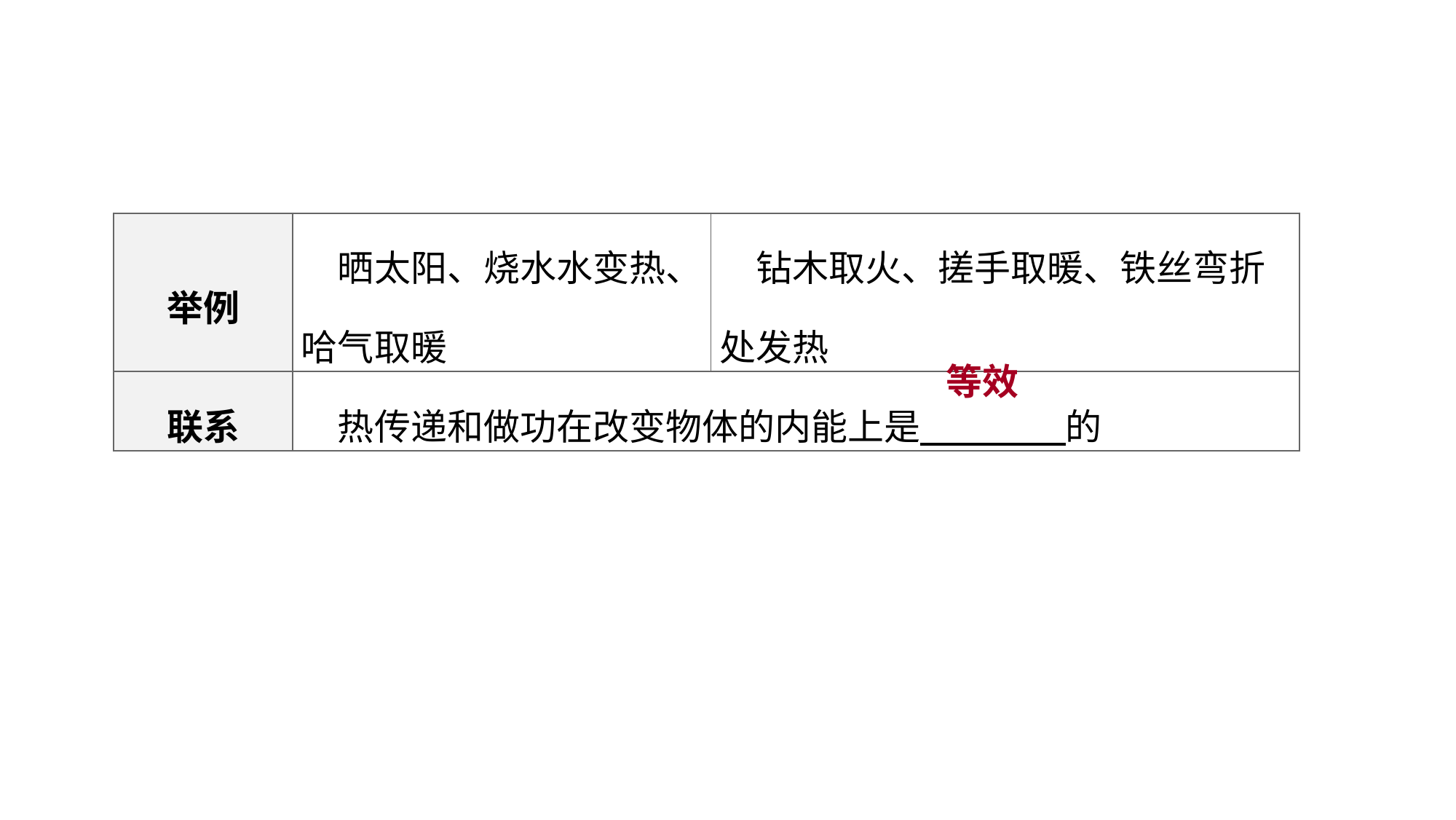

| 举例 | 晒太阳、烧水水变热、哈气取暖 | 钻木取火、搓手取暖、铁丝弯折处发热 |
| --- | --- | --- |
| 联系 | 热传递和做功在改变物体的内能上是　　　　的 |  |
教材梳理 夯实基础
等效